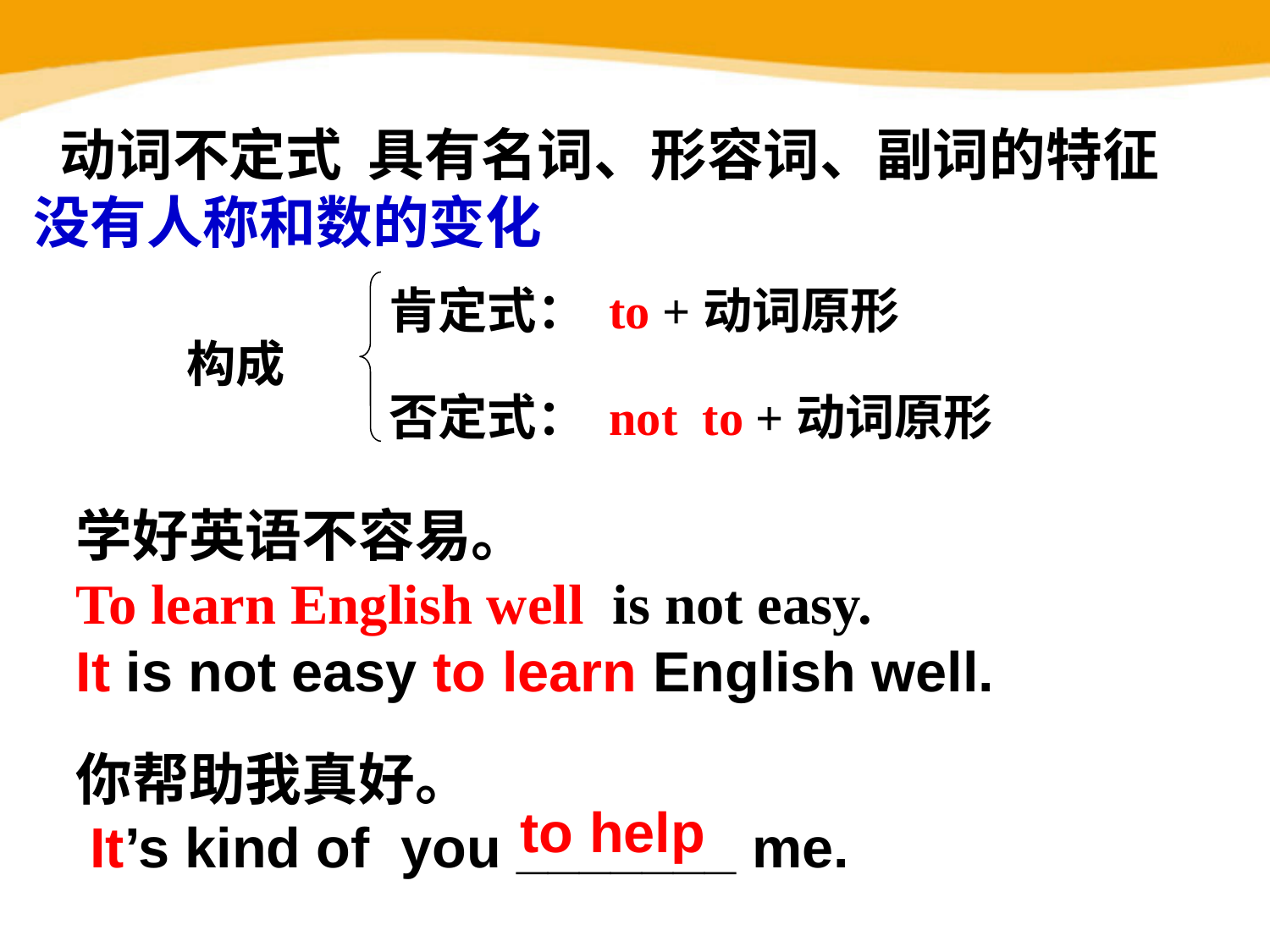

动词不定式  具有名词、形容词、副词的特征
没有人称和数的变化

                 肯定式： to +动词原形
构成
                 否定式： not  to +动词原形

学好英语不容易。
To learn English well  is not easy.
It is not easy to learn English well.
你帮助我真好。
 It’s kind of  you _______ me.

to help